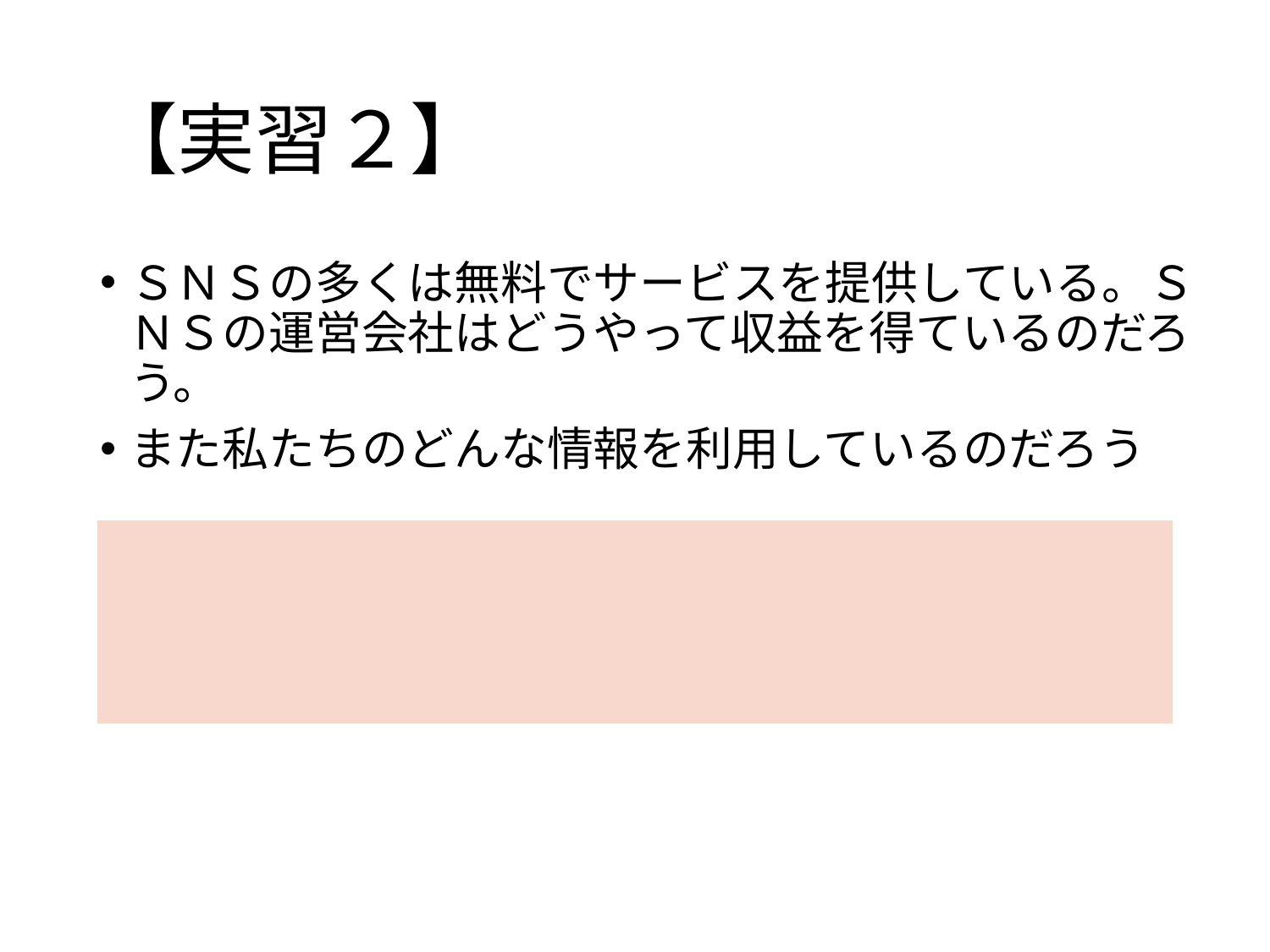

# 【実習２】
ＳＮＳの多くは無料でサービスを提供している。ＳＮＳの運営会社はどうやって収益を得ているのだろう。
また私たちのどんな情報を利用しているのだろう

|  |
| --- |